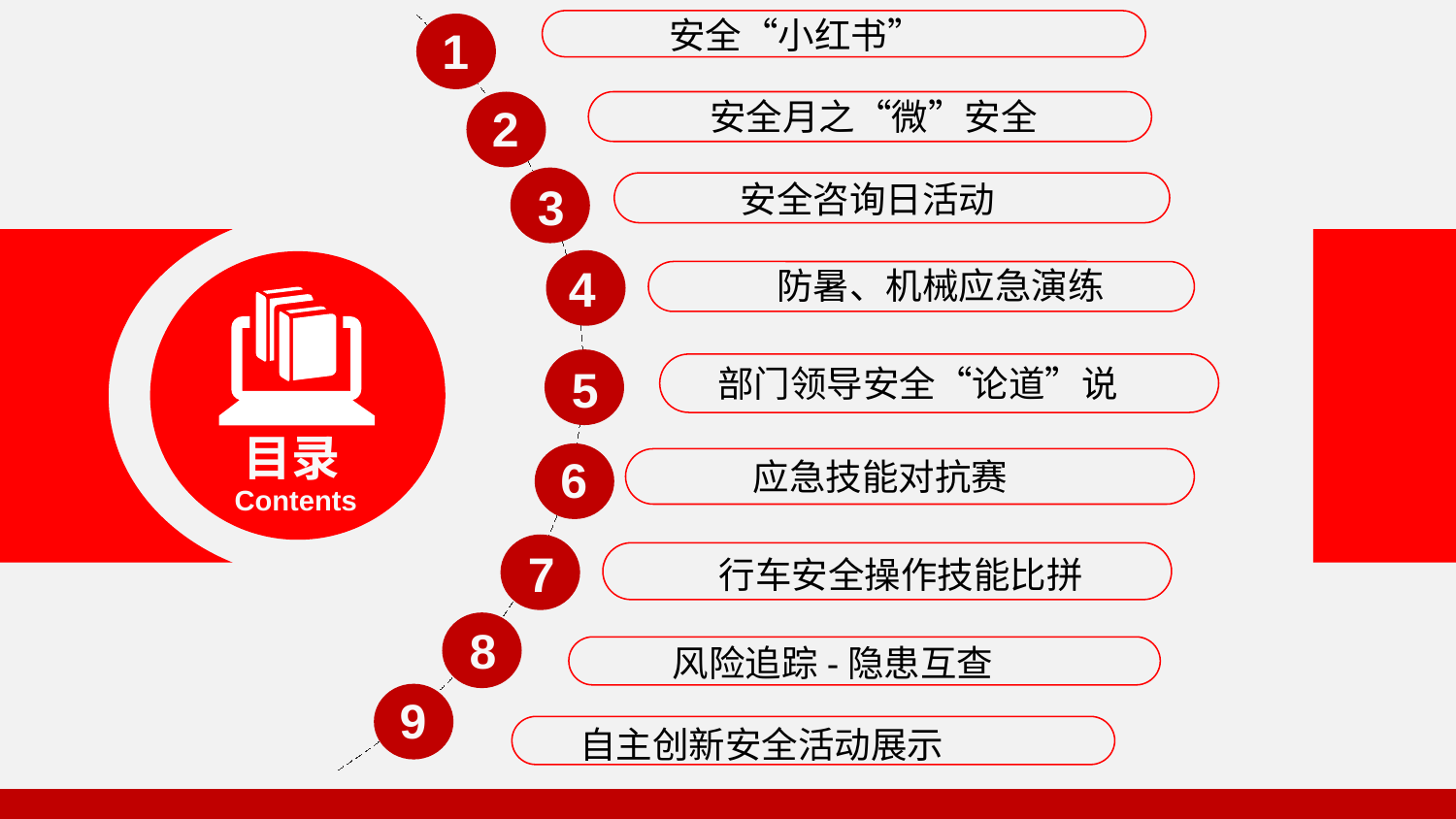

安全“小红书”

1

安全月之“微”安全

2

安全咨询日活动
3

4
4
 防暑、机械应急演练

5

部门领导安全“论道”说
目录

6
应急技能对抗赛

Contents

7

行车安全操作技能比拼

8
风险追踪-隐患互查

9
自主创新安全活动展示